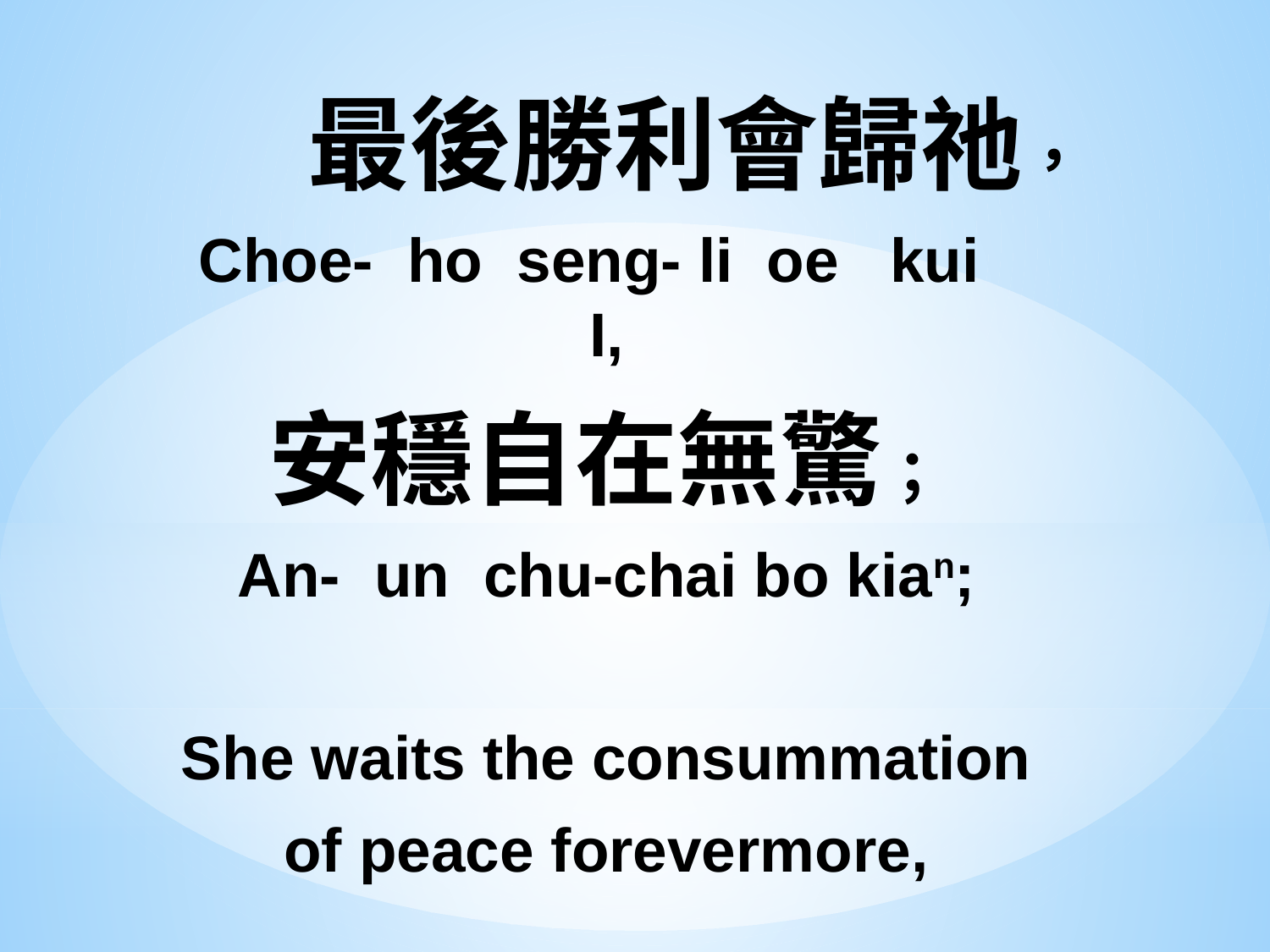

最後勝利會歸祂，
Choe-  ho  seng- li  oe   kui   I,
安穩自在無驚；
An-  un  chu-chai bo kian;

She waits the consummation
of peace forevermore,